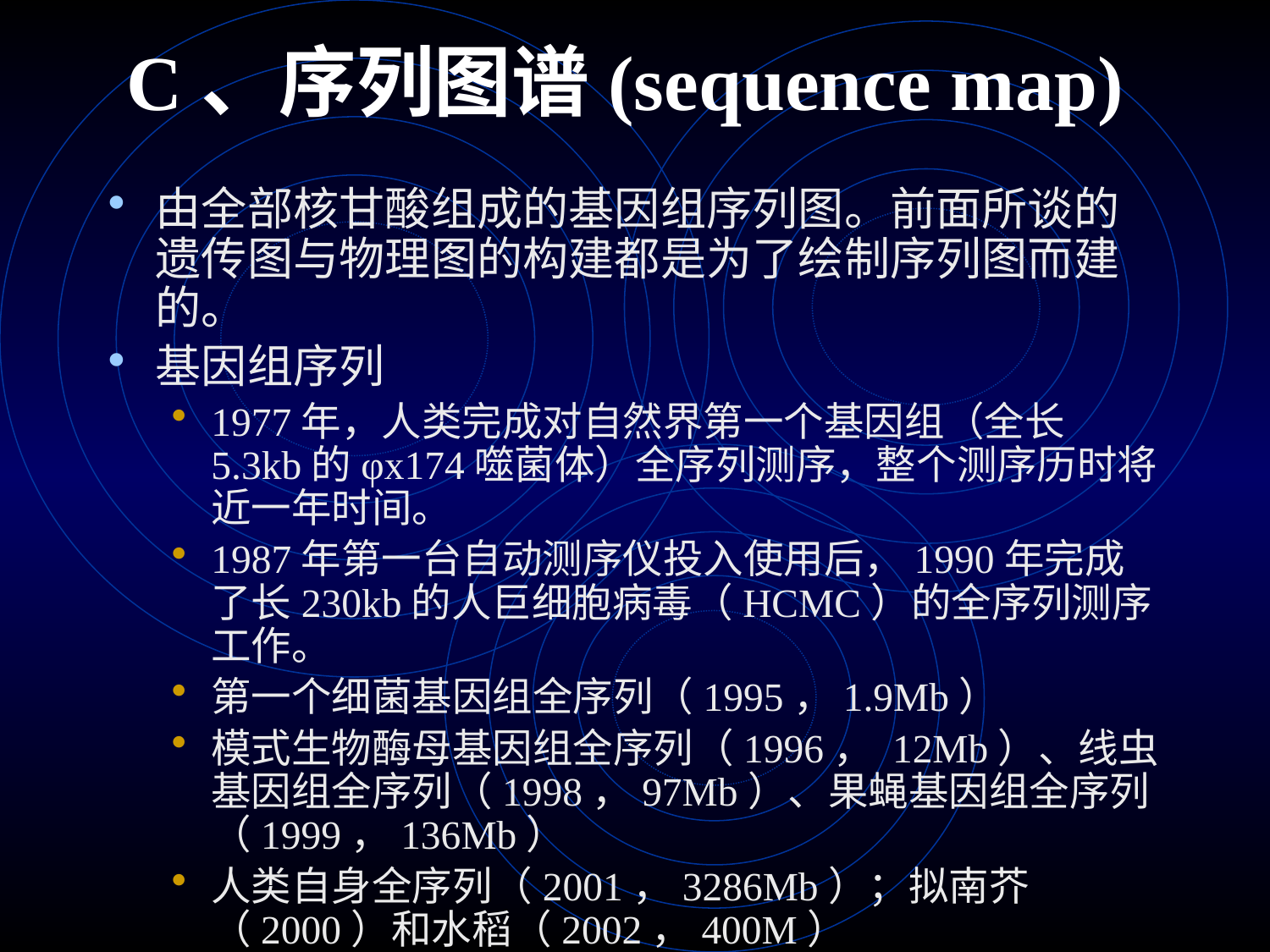

# C、序列图谱(sequence map)
由全部核甘酸组成的基因组序列图。前面所谈的遗传图与物理图的构建都是为了绘制序列图而建的。
基因组序列
1977年，人类完成对自然界第一个基因组（全长5.3kb的φx174噬菌体）全序列测序，整个测序历时将近一年时间。
1987年第一台自动测序仪投入使用后，1990年完成了长230kb的人巨细胞病毒（HCMC）的全序列测序工作。
第一个细菌基因组全序列（1995，1.9Mb）
模式生物酶母基因组全序列（1996， 12Mb）、线虫基因组全序列（1998，97Mb）、果蝇基因组全序列（1999，136Mb）
人类自身全序列（2001，3286Mb）；拟南芥（2000）和水稻（2002，400M）